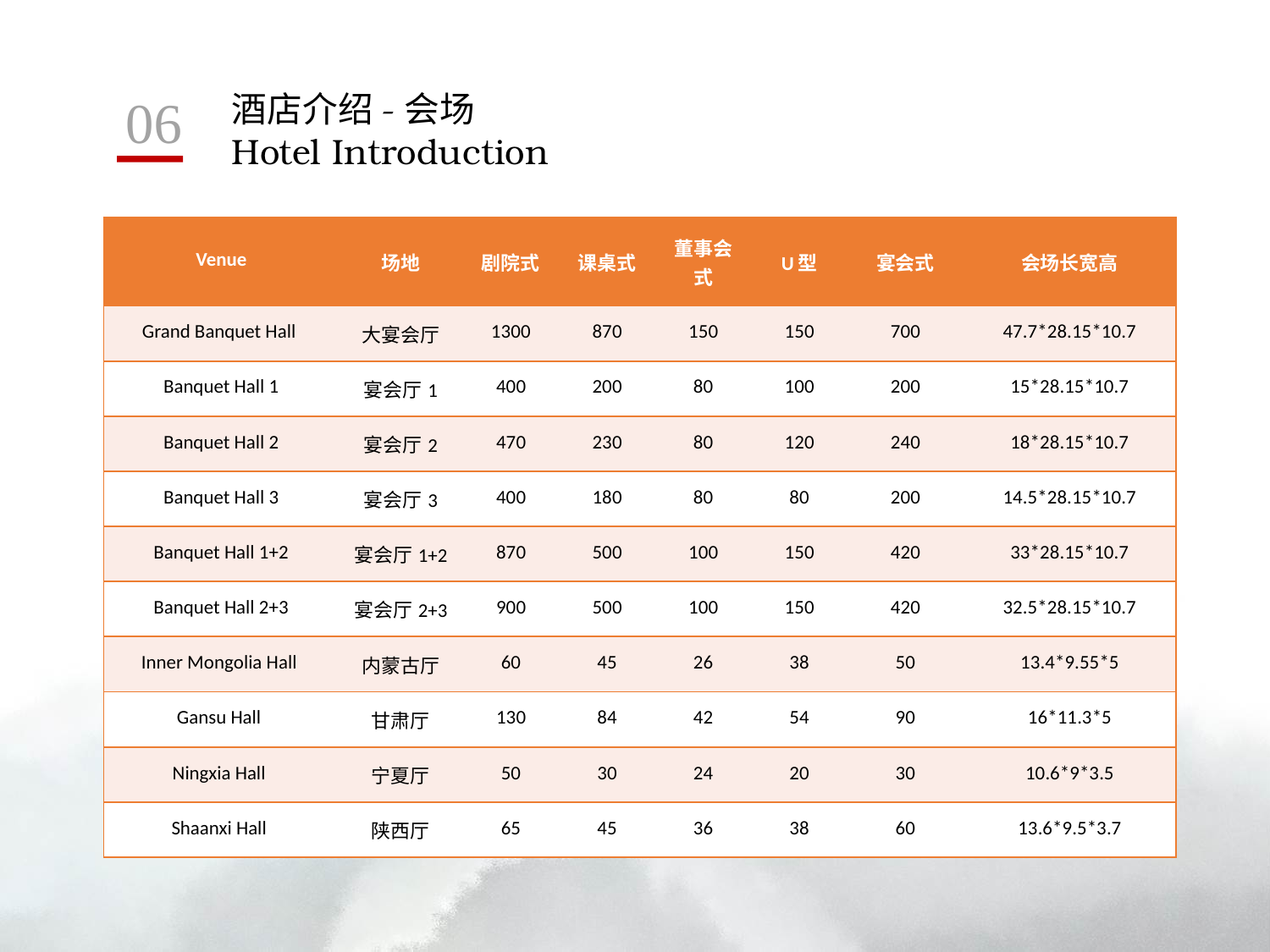

06
酒店介绍-会场
Hotel Introduction

| Venue | 场地 | 剧院式 | 课桌式 | 董事会式 | U型 | 宴会式 | 会场长宽高 |
| --- | --- | --- | --- | --- | --- | --- | --- |
| Grand Banquet Hall | 大宴会厅 | 1300 | 870 | 150 | 150 | 700 | 47.7\*28.15\*10.7 |
| Banquet Hall 1 | 宴会厅1 | 400 | 200 | 80 | 100 | 200 | 15\*28.15\*10.7 |
| Banquet Hall 2 | 宴会厅2 | 470 | 230 | 80 | 120 | 240 | 18\*28.15\*10.7 |
| Banquet Hall 3 | 宴会厅3 | 400 | 180 | 80 | 80 | 200 | 14.5\*28.15\*10.7 |
| Banquet Hall 1+2 | 宴会厅1+2 | 870 | 500 | 100 | 150 | 420 | 33\*28.15\*10.7 |
| Banquet Hall 2+3 | 宴会厅2+3 | 900 | 500 | 100 | 150 | 420 | 32.5\*28.15\*10.7 |
| Inner Mongolia Hall | 内蒙古厅 | 60 | 45 | 26 | 38 | 50 | 13.4\*9.55\*5 |
| Gansu Hall | 甘肃厅 | 130 | 84 | 42 | 54 | 90 | 16\*11.3\*5 |
| Ningxia Hall | 宁夏厅 | 50 | 30 | 24 | 20 | 30 | 10.6\*9\*3.5 |
| Shaanxi Hall | 陕西厅 | 65 | 45 | 36 | 38 | 60 | 13.6\*9.5\*3.7 |